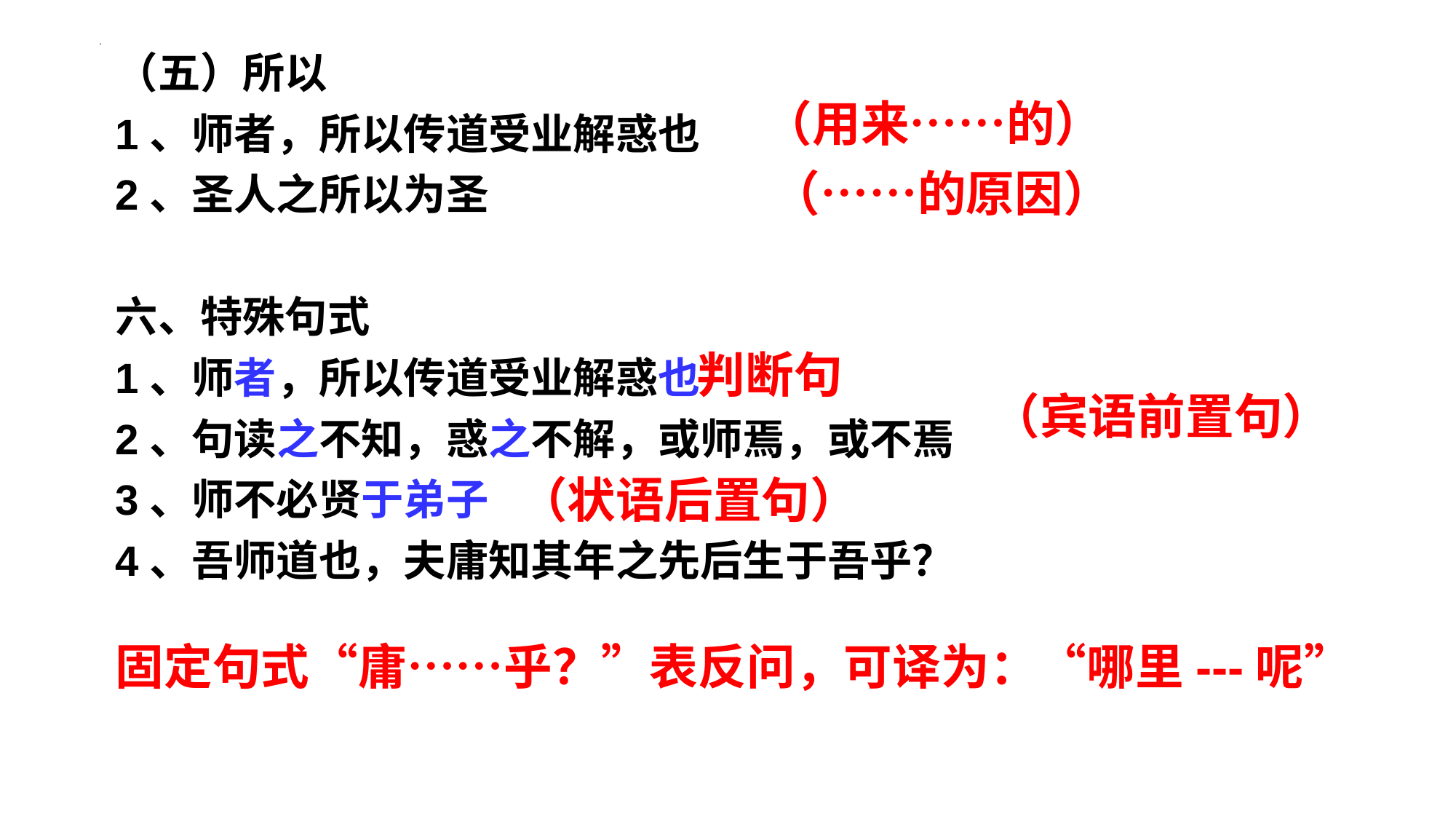

（五）所以
1、师者，所以传道受业解惑也
2、圣人之所以为圣

六、特殊句式
1、师者，所以传道受业解惑也
2、句读之不知，惑之不解，或师焉，或不焉
3、师不必贤于弟子
4、吾师道也，夫庸知其年之先后生于吾乎？
（用来……的）
（……的原因）
判断句
（宾语前置句）
（状语后置句）
固定句式“庸……乎？”表反问，可译为：“哪里---呢”